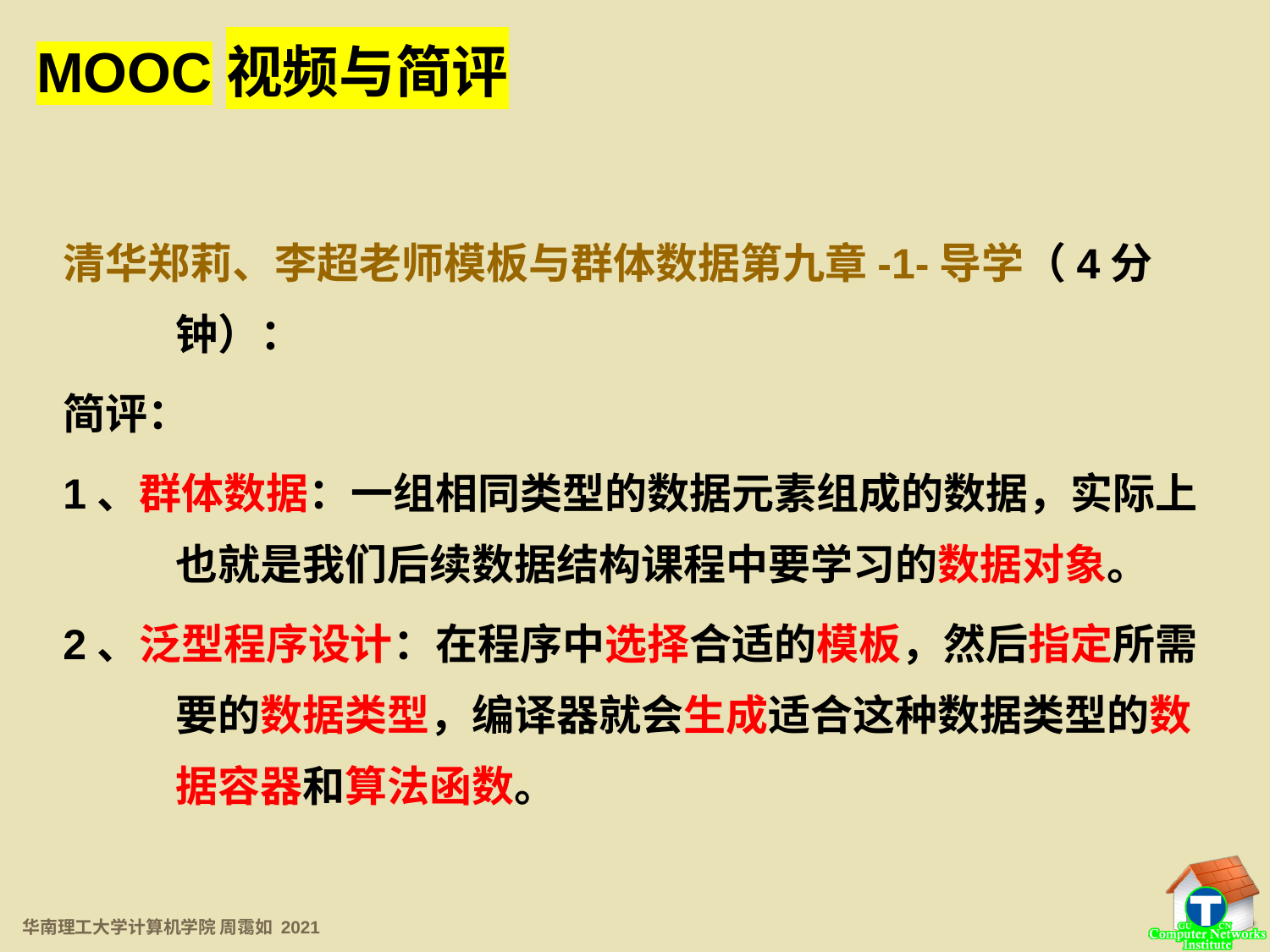

MOOC视频与简评
清华郑莉、李超老师模板与群体数据第九章-1-导学（4分钟）：
简评：
1、群体数据：一组相同类型的数据元素组成的数据，实际上也就是我们后续数据结构课程中要学习的数据对象。
2、泛型程序设计：在程序中选择合适的模板，然后指定所需要的数据类型，编译器就会生成适合这种数据类型的数据容器和算法函数。